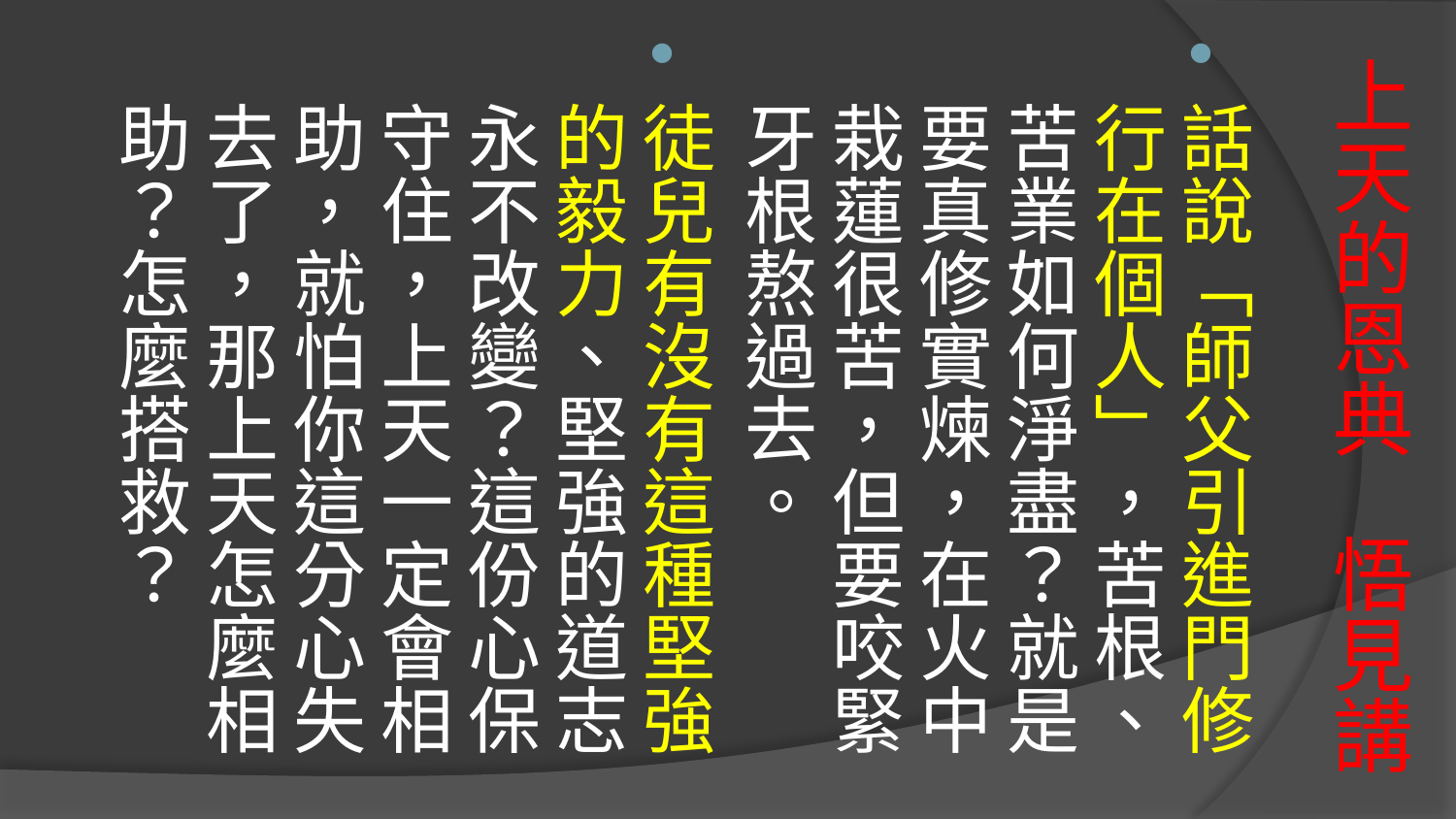

話說「師父引進門修行在個人」，苦根、苦業如何淨盡？就是要真修實煉，在火中栽蓮很苦，但要咬緊牙根熬過去。
徒兒有沒有這種堅強的毅力、堅強的道志永不改變？這份心保守住，上天一定會相助，就怕你這分心失去了，那上天怎麼相助？怎麼搭救？

# 上天的恩典    悟見講